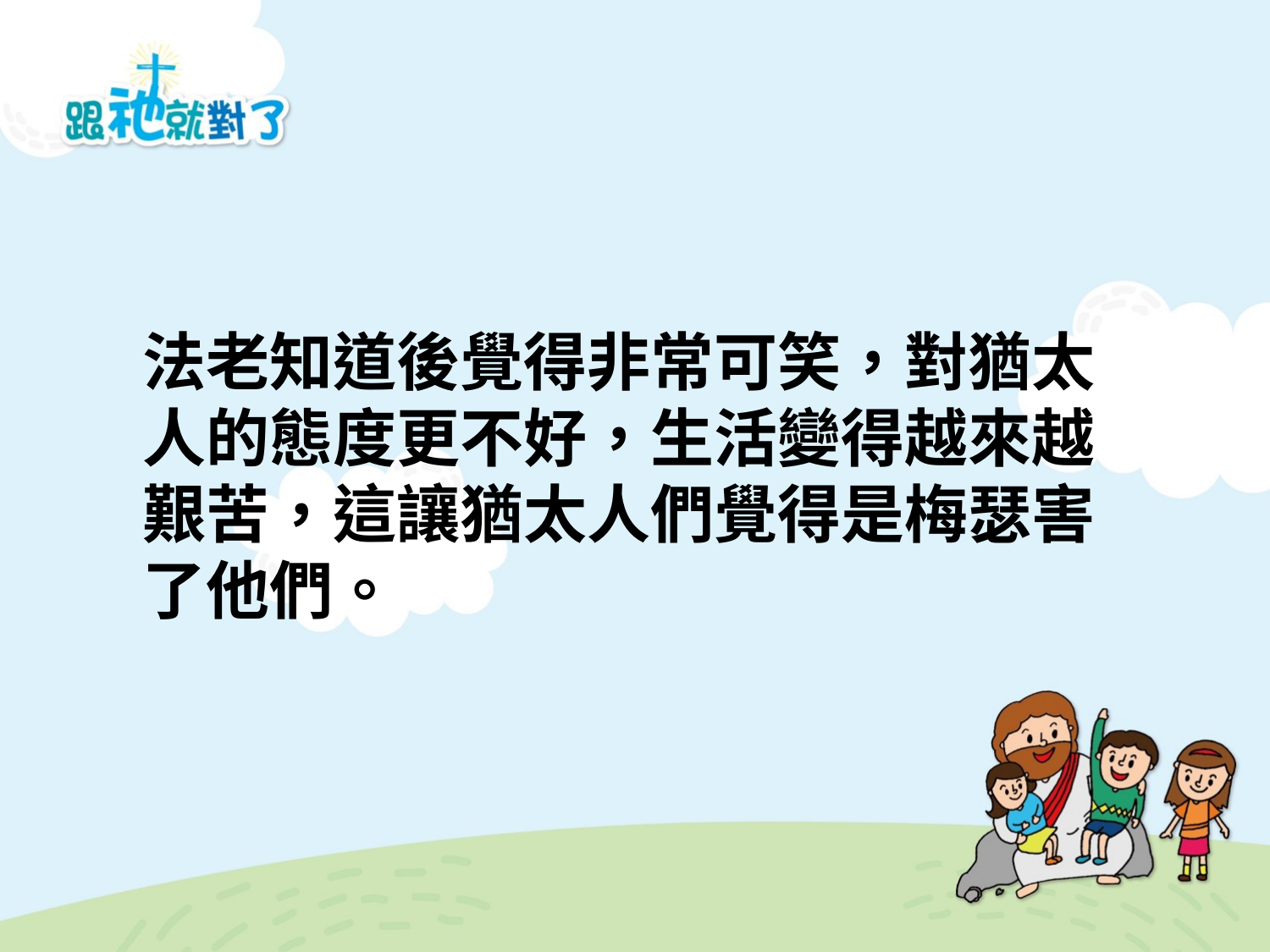

法老知道後覺得非常可笑，對猶太人的態度更不好，生活變得越來越艱苦，這讓猶太人們覺得是梅瑟害了他們。